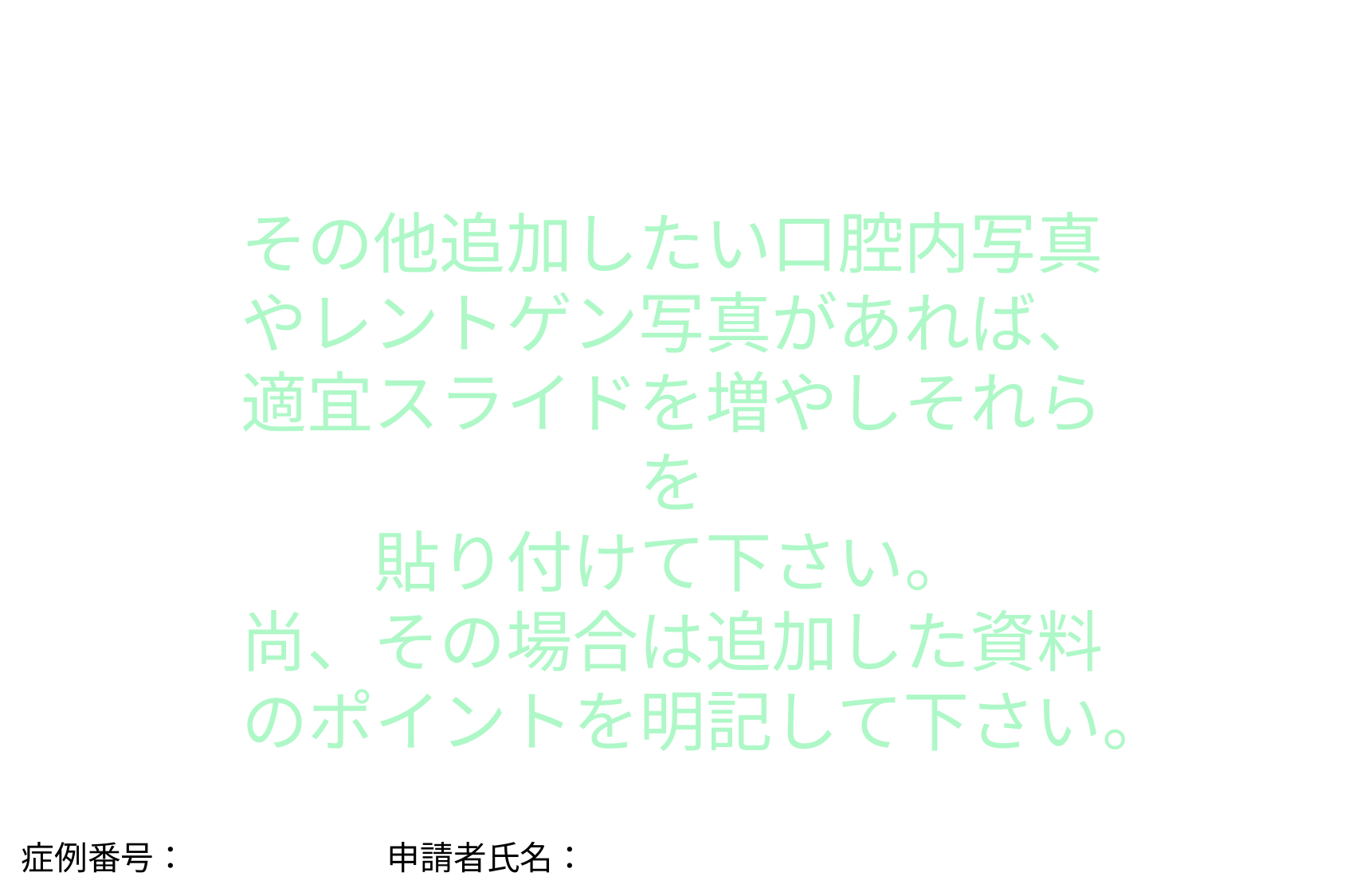

その他追加したい口腔内写真やレントゲン写真があれば、
適宜スライドを増やしそれらを
貼り付けて下さい。
尚、その場合は追加した資料のポイントを明記して下さい。
症例番号：　　　　　　申請者氏名：